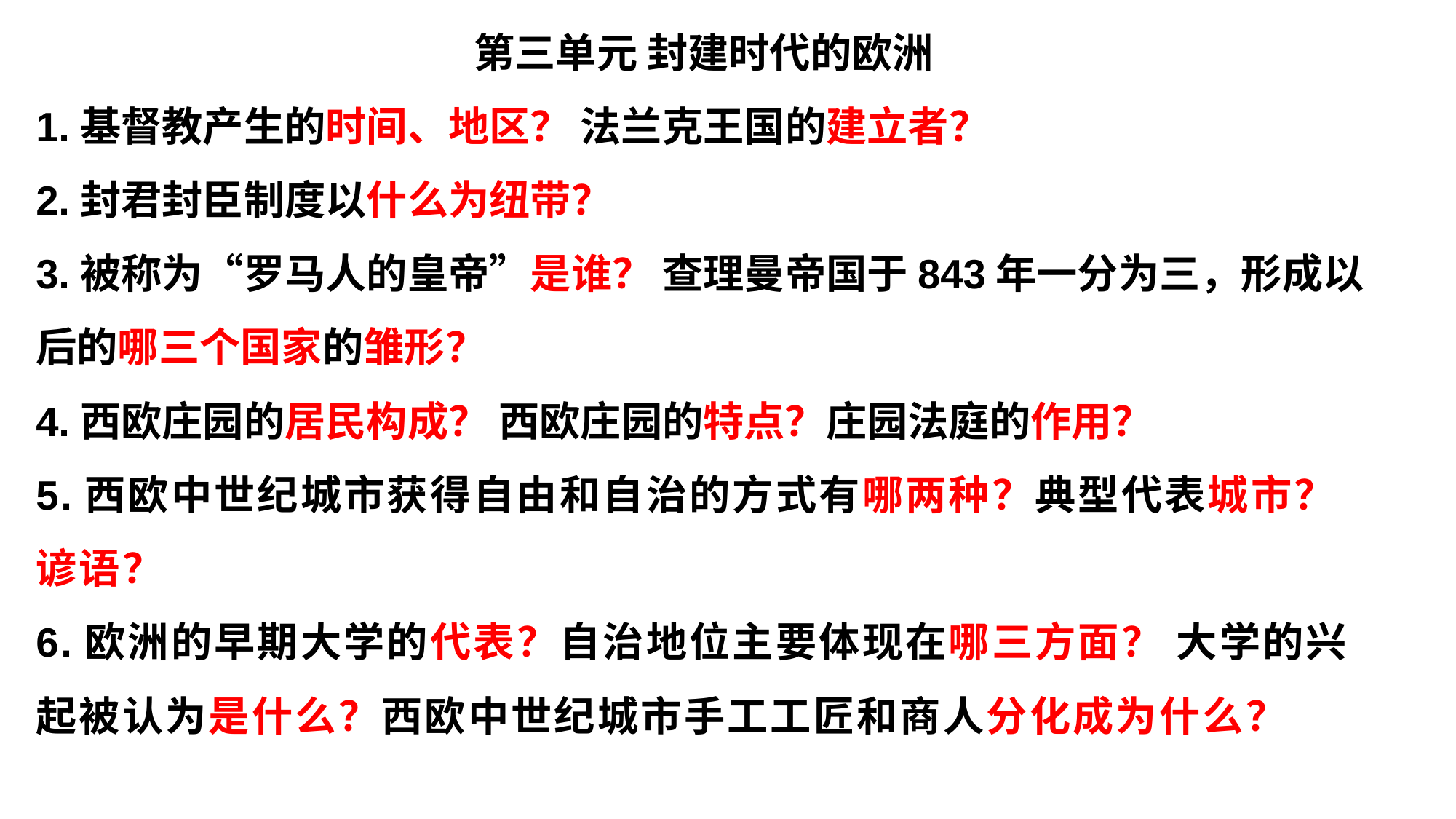

第三单元 封建时代的欧洲
1.基督教产生的时间、地区？ 法兰克王国的建立者？
2.封君封臣制度以什么为纽带？
3.被称为“罗马人的皇帝”是谁？ 查理曼帝国于843年一分为三，形成以后的哪三个国家的雏形？
4.西欧庄园的居民构成？ 西欧庄园的特点？庄园法庭的作用？
5.西欧中世纪城市获得自由和自治的方式有哪两种？典型代表城市？谚语？
6.欧洲的早期大学的代表？自治地位主要体现在哪三方面？ 大学的兴起被认为是什么？西欧中世纪城市手工工匠和商人分化成为什么？